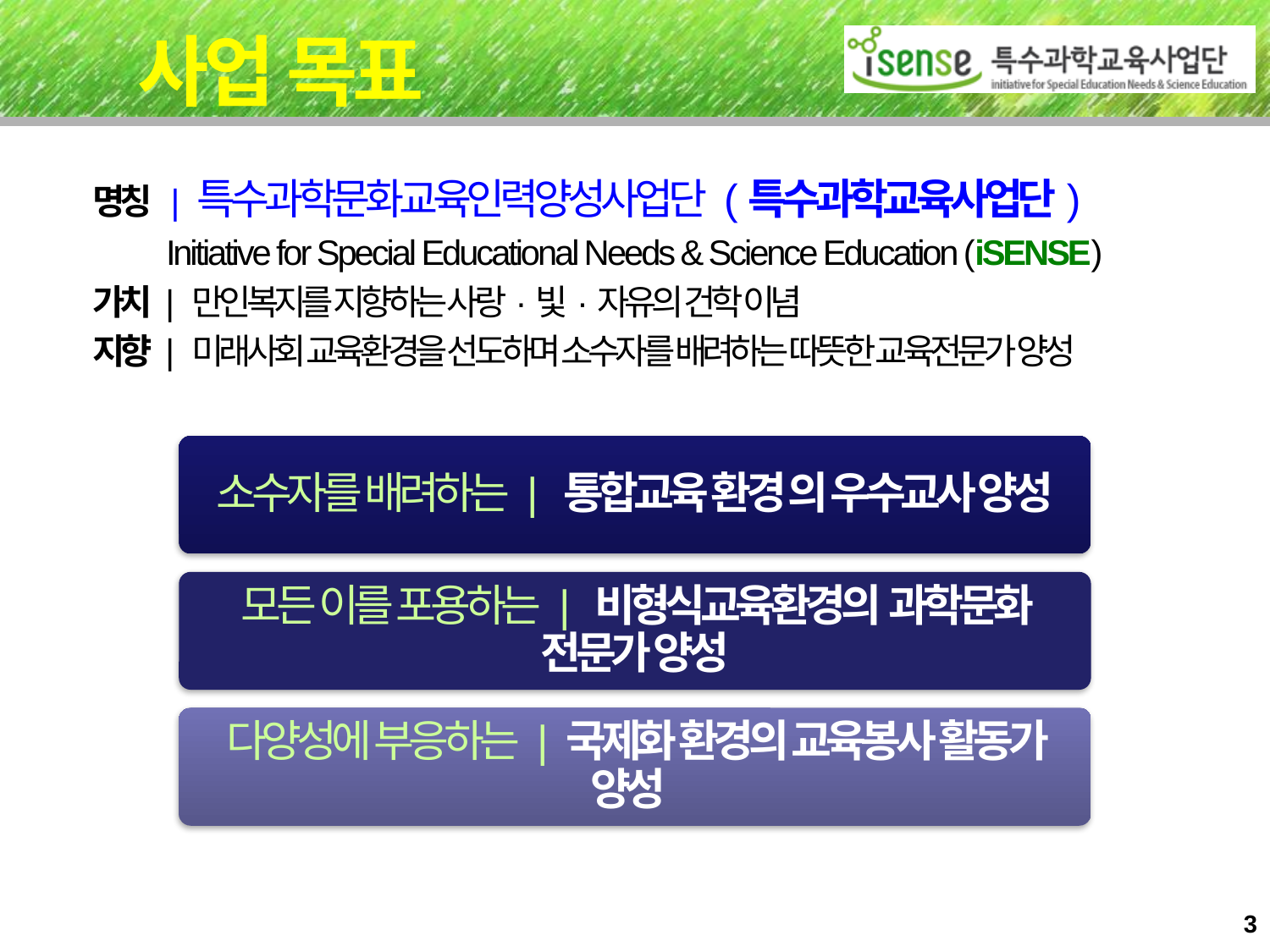

# 사업 목표
명칭 |  특수과학문화교육인력양성사업단 (특수과학교육사업단)
          Initiative for Special Educational Needs & Science Education (iSENSE)
가치 |  만인복지를 지향하는 사랑·빛·자유의 건학 이념
지향 |  미래사회 교육환경을 선도하며 소수자를 배려하는 따뜻한 교육전문가 양성

소수자를 배려하는 |  통합교육 환경 의 우수교사 양성

모든 이를 포용하는 |  비형식교육환경의 과학문화 전문가 양성

다양성에 부응하는 | 국제화 환경의 교육봉사 활동가 양성
3